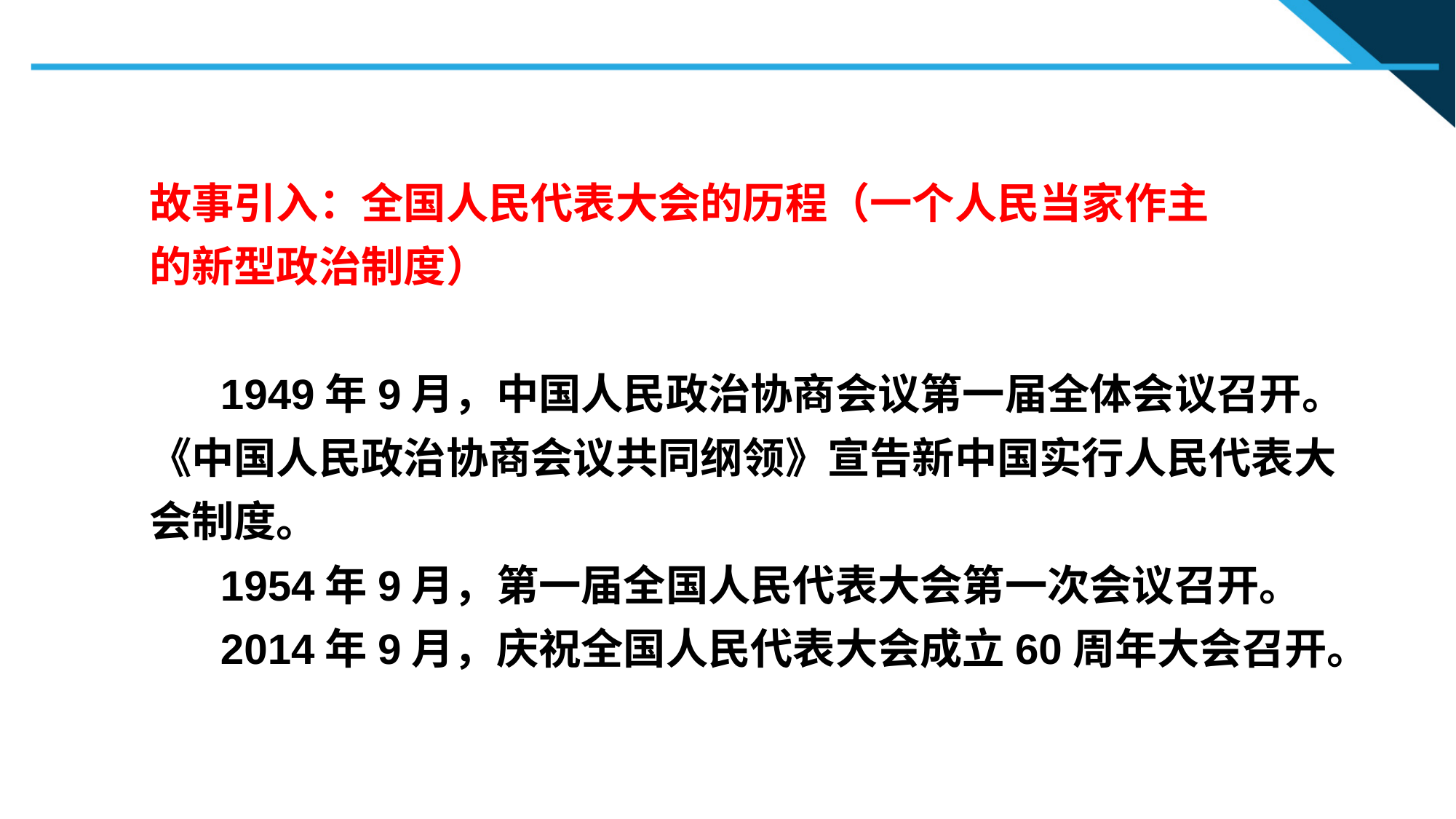

故事引入：全国人民代表大会的历程（一个人民当家作主
的新型政治制度）

      1949年9月，中国人民政治协商会议第一届全体会议召开。
《中国人民政治协商会议共同纲领》宣告新中国实行人民代表大会制度。
      1954年9月，第一届全国人民代表大会第一次会议召开。
      2014年9月，庆祝全国人民代表大会成立60周年大会召开。